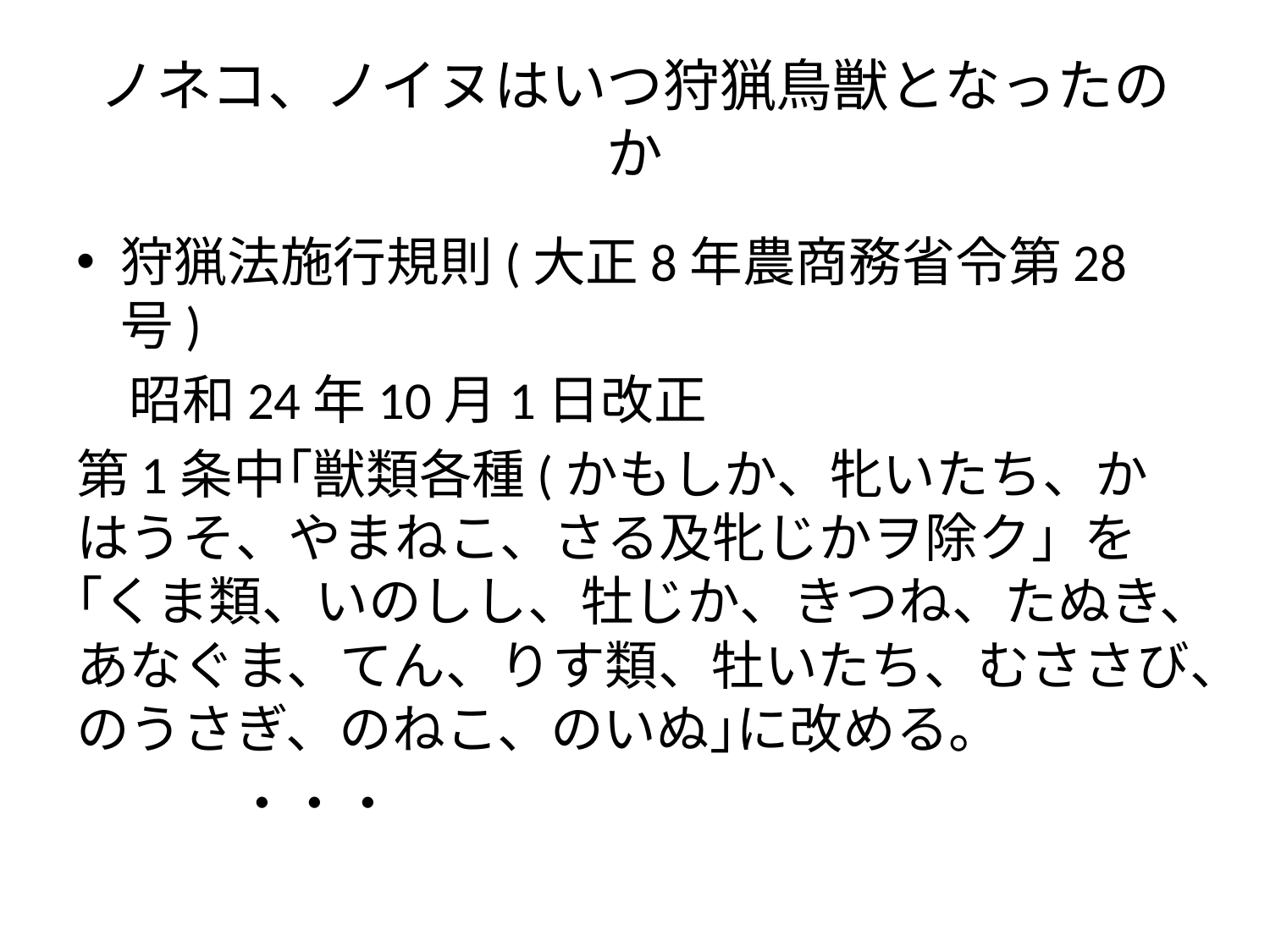

# ノネコ、ノイヌはいつ狩猟鳥獣となったのか
狩猟法施行規則(大正8年農商務省令第28号)
　昭和24年10月1日改正
第1条中｢獣類各種(かもしか、牝いたち、かはうそ、やまねこ、さる及牝じかヲ除ク」を｢くま類、いのしし、牡じか、きつね、たぬき、あなぐま、てん、りす類、牡いたち、むささび、のうさぎ、のねこ、のいぬ｣に改める。
　　　・・・